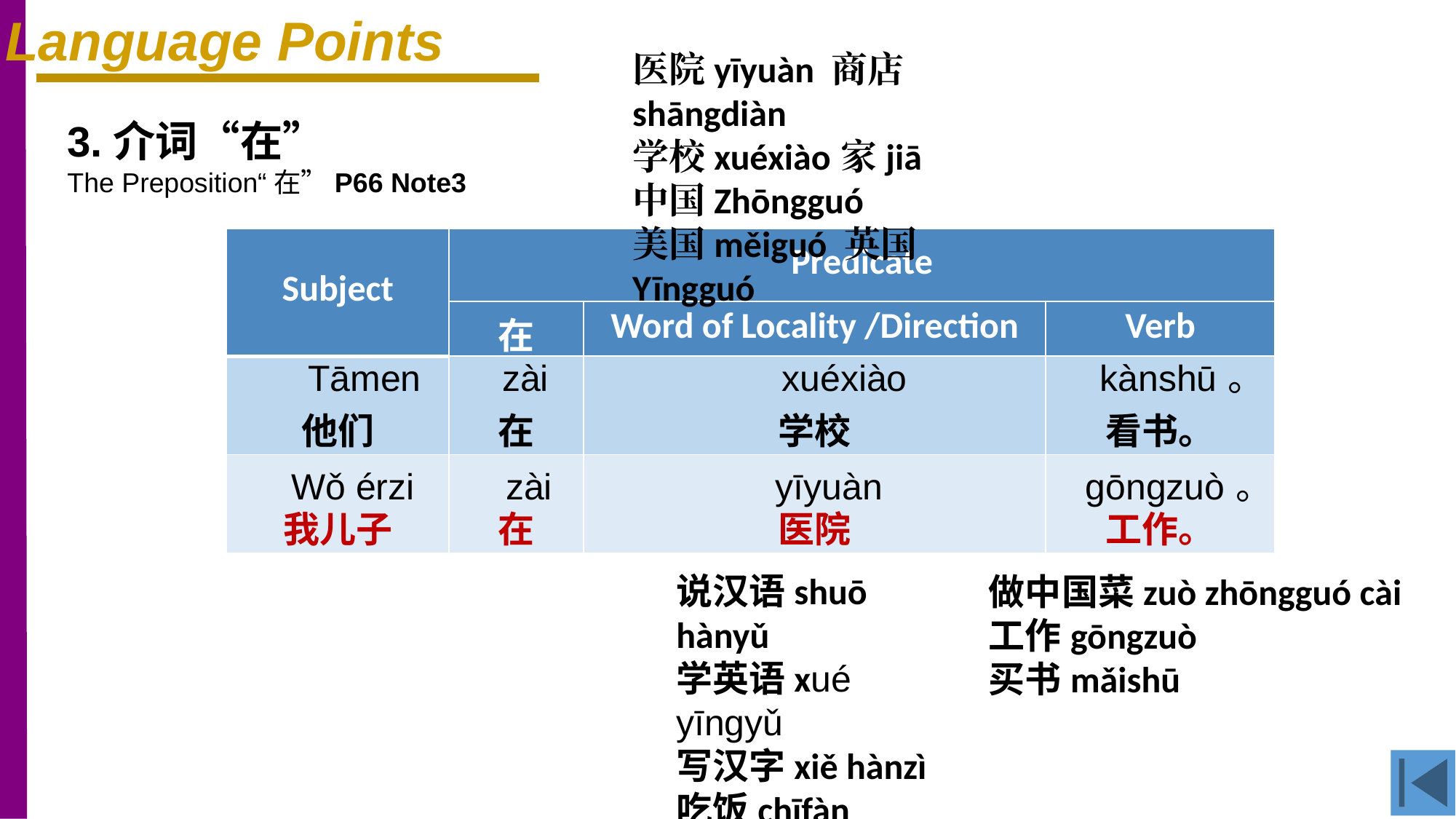

Language Points
医院yīyuàn 商店shāngdiàn
学校xuéxiào	家jiā
中国Zhōngguó
美国měiguó 英国Yīngguó
3.介词“在”
The Preposition“在”P66 Note3
| Subject | Predicate |  |  |
| --- | --- | --- | --- |
|  | 在 | Word of Locality /Direction | Verb |
| 他们 | 在 | 学校 | 看书。 |
| 我儿子 | 在 | 医院 | 工作。 |
Tāmen        zài                       xuéxiào                   kànshū。
Wǒ érzi         zài                      yīyuàn                    gōngzuò。
说汉语shuō hànyǔ
学英语xué yīngyǔ
写汉字xiě hànzì
吃饭chīfàn
喝水hē shuǐ
做中国菜zuò zhōngguó cài
工作gōngzuò
买书mǎishū